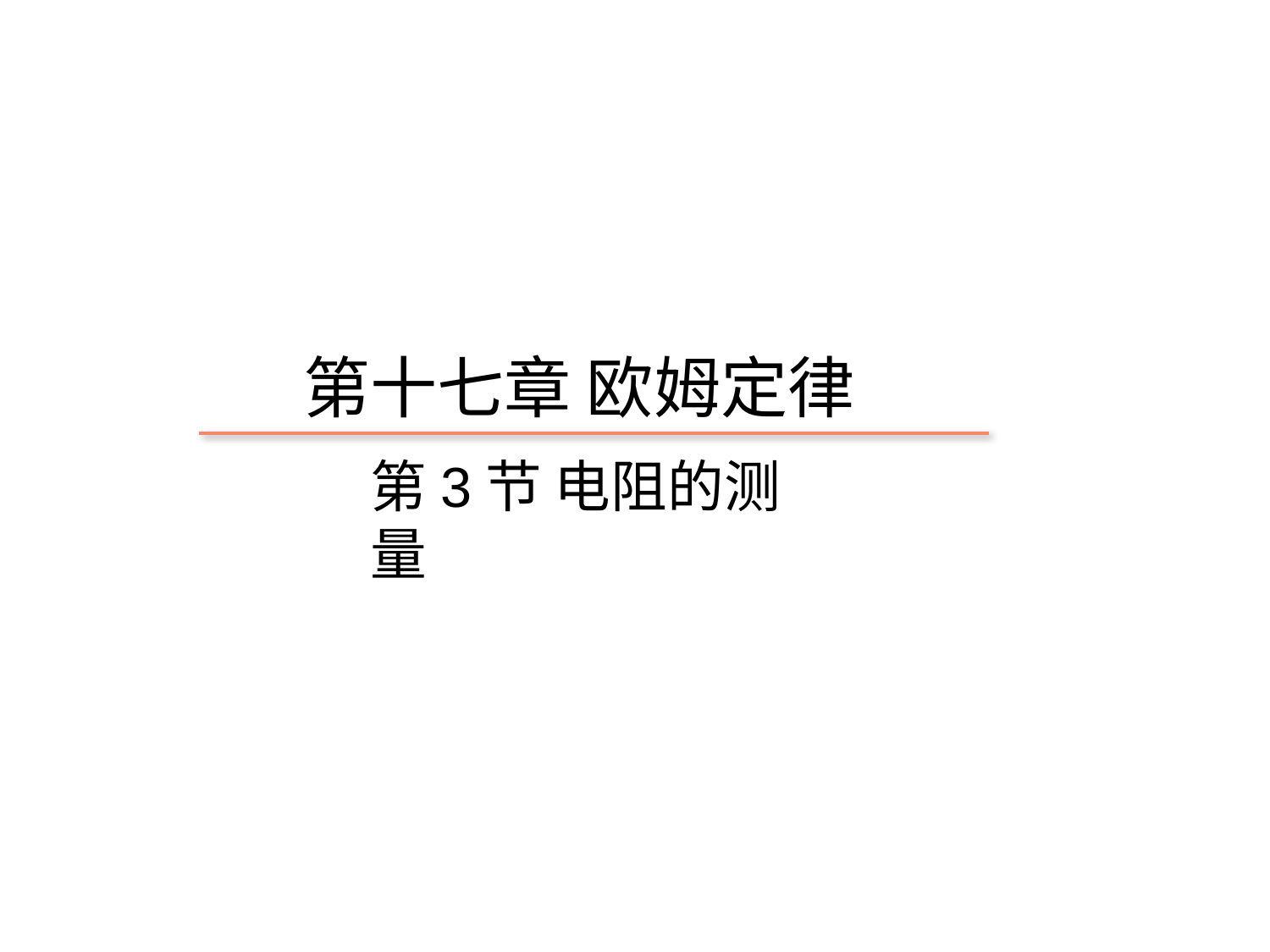

￭九年级 物理 上册 人教版
第十七章 欧姆定律
第3节 电阻的测量